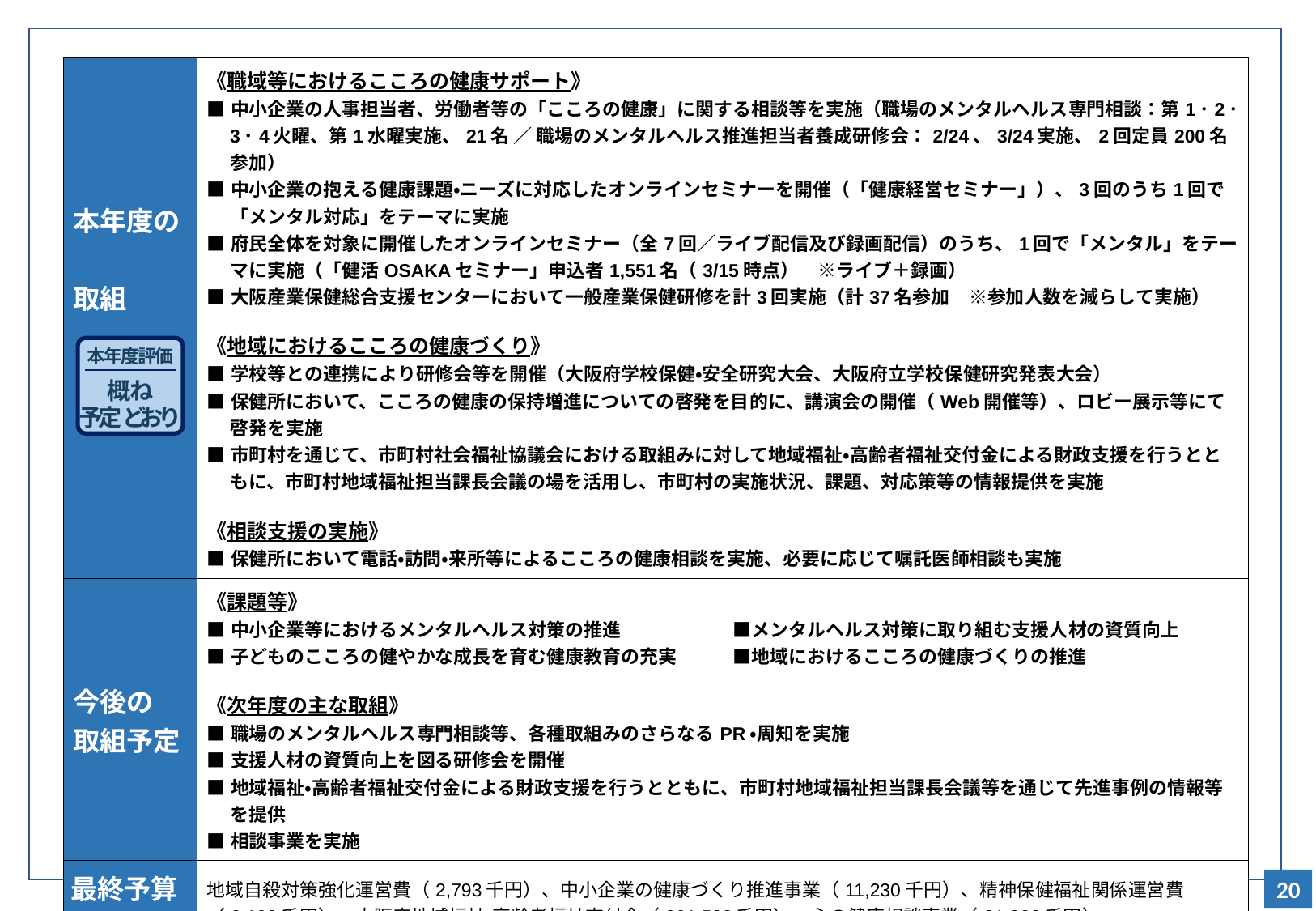

| 本年度の 取組 | 《職域等におけるこころの健康サポート》 ■中小企業の人事担当者、労働者等の「こころの健康」に関する相談等を実施（職場のメンタルヘルス専門相談：第1･2･3･4火曜、第1水曜実施、21名 ／ 職場のメンタルヘルス推進担当者養成研修会：2/24、3/24実施、2回定員200名参加） ■中小企業の抱える健康課題・ニーズに対応したオンラインセミナーを開催（「健康経営セミナー」）、3回のうち1回で「メンタル対応」をテーマに実施 ■府民全体を対象に開催したオンラインセミナー（全7回／ライブ配信及び録画配信）のうち、1回で「メンタル」をテーマに実施（「健活OSAKAセミナー」申込者1,551名（3/15時点）　※ライブ＋録画） ■大阪産業保健総合支援センターにおいて一般産業保健研修を計3回実施（計37名参加　※参加人数を減らして実施） 《地域におけるこころの健康づくり》 ■学校等との連携により研修会等を開催（大阪府学校保健・安全研究大会、大阪府立学校保健研究発表大会） ■保健所において、こころの健康の保持増進についての啓発を目的に、講演会の開催（Web開催等）、ロビー展示等にて啓発を実施 ■市町村を通じて、市町村社会福祉協議会における取組みに対して地域福祉・高齢者福祉交付金による財政支援を行うとともに、市町村地域福祉担当課長会議の場を活用し、市町村の実施状況、課題、対応策等の情報提供を実施 《相談支援の実施》 ■保健所において電話・訪問・来所等によるこころの健康相談を実施、必要に応じて嘱託医師相談も実施 |
| --- | --- |
| 今後の 取組予定 | 《課題等》 ■中小企業等におけるメンタルヘルス対策の推進　　　　　　■メンタルヘルス対策に取り組む支援人材の資質向上 ■子どものこころの健やかな成長を育む健康教育の充実　　　■地域におけるこころの健康づくりの推進 《次年度の主な取組》 ■職場のメンタルヘルス専門相談等、各種取組みのさらなるPR・周知を実施 ■支援人材の資質向上を図る研修会を開催 ■地域福祉・高齢者福祉交付金による財政支援を行うとともに、市町村地域福祉担当課長会議等を通じて先進事例の情報等を提供 ■相談事業を実施 |
| 最終予算 （主要事業） | 地域自殺対策強化運営費（2,793千円）、中小企業の健康づくり推進事業（11,230千円）、精神保健福祉関係運営費 （2,198千円）、大阪府地域福祉・高齢者福祉交付金（901,598千円）、心の健康相談事業（21,938千円） |
本年度評価

概ね
予定どおり
20